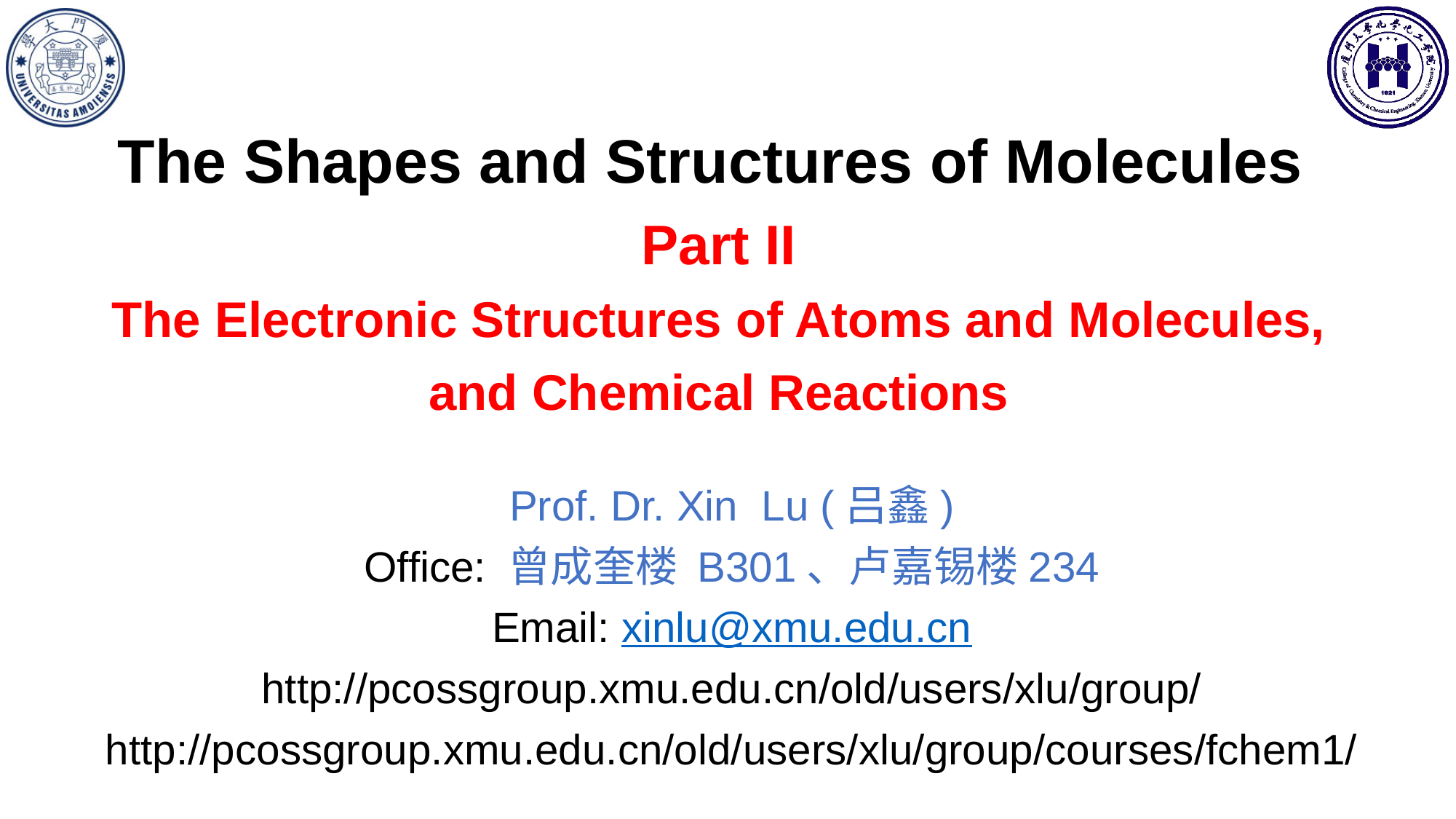

# The Shapes and Structures of Molecules Part II The Electronic Structures of Atoms and Molecules, and Chemical Reactions
Prof. Dr. Xin  Lu (吕鑫)
Office: 曾成奎楼 B301、卢嘉锡楼234
Email: xinlu@xmu.edu.cn
http://pcossgroup.xmu.edu.cn/old/users/xlu/group/
http://pcossgroup.xmu.edu.cn/old/users/xlu/group/courses/fchem1/